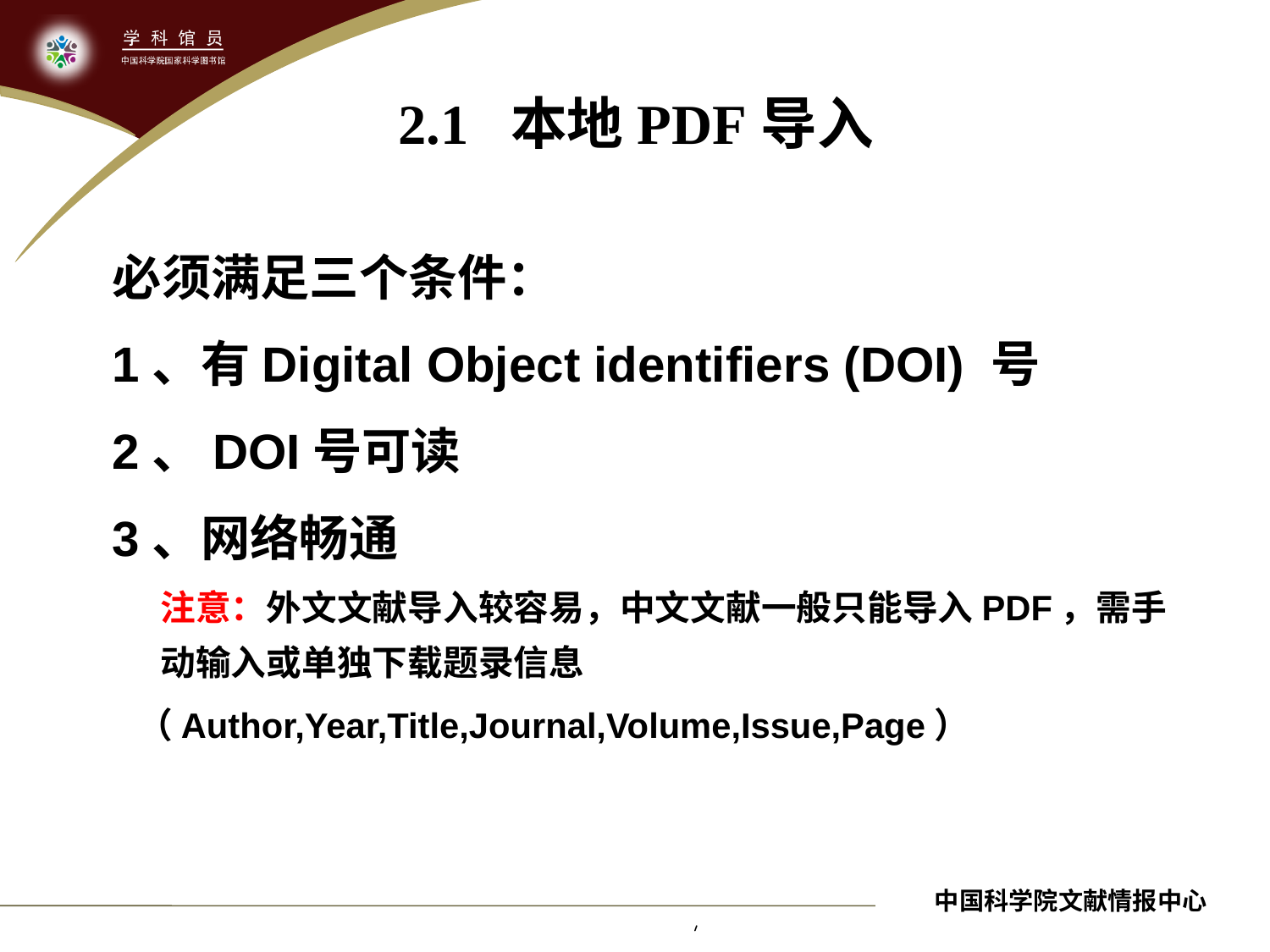

# 2.1  本地PDF导入
必须满足三个条件：
1、有Digital Object identifiers (DOI) 号
2、DOI号可读
3、网络畅通
	注意：外文文献导入较容易，中文文献一般只能导入PDF，需手动输入或单独下载题录信息
  （Author,Year,Title,Journal,Volume,Issue,Page）

中国科学院文献情报中心